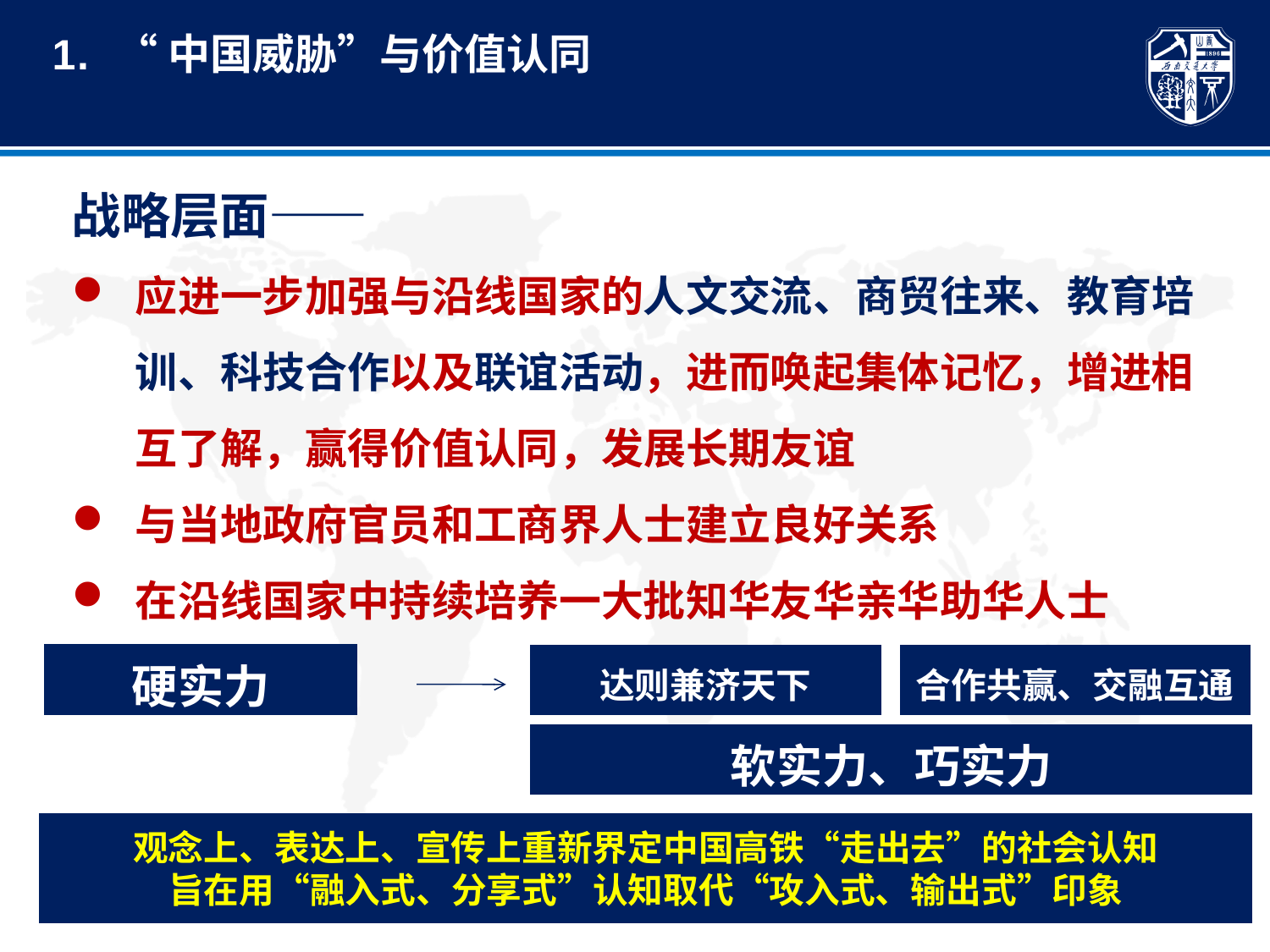

“中国威胁”与价值认同

战略层面——
应进一步加强与沿线国家的人文交流、商贸往来、教育培训、科技合作以及联谊活动，进而唤起集体记忆，增进相互了解，赢得价值认同，发展长期友谊
与当地政府官员和工商界人士建立良好关系
在沿线国家中持续培养一大批知华友华亲华助华人士
硬实力
达则兼济天下
合作共赢、交融互通
软实力、巧实力
观念上、表达上、宣传上重新界定中国高铁“走出去”的社会认知
旨在用“融入式、分享式”认知取代“攻入式、输出式”印象